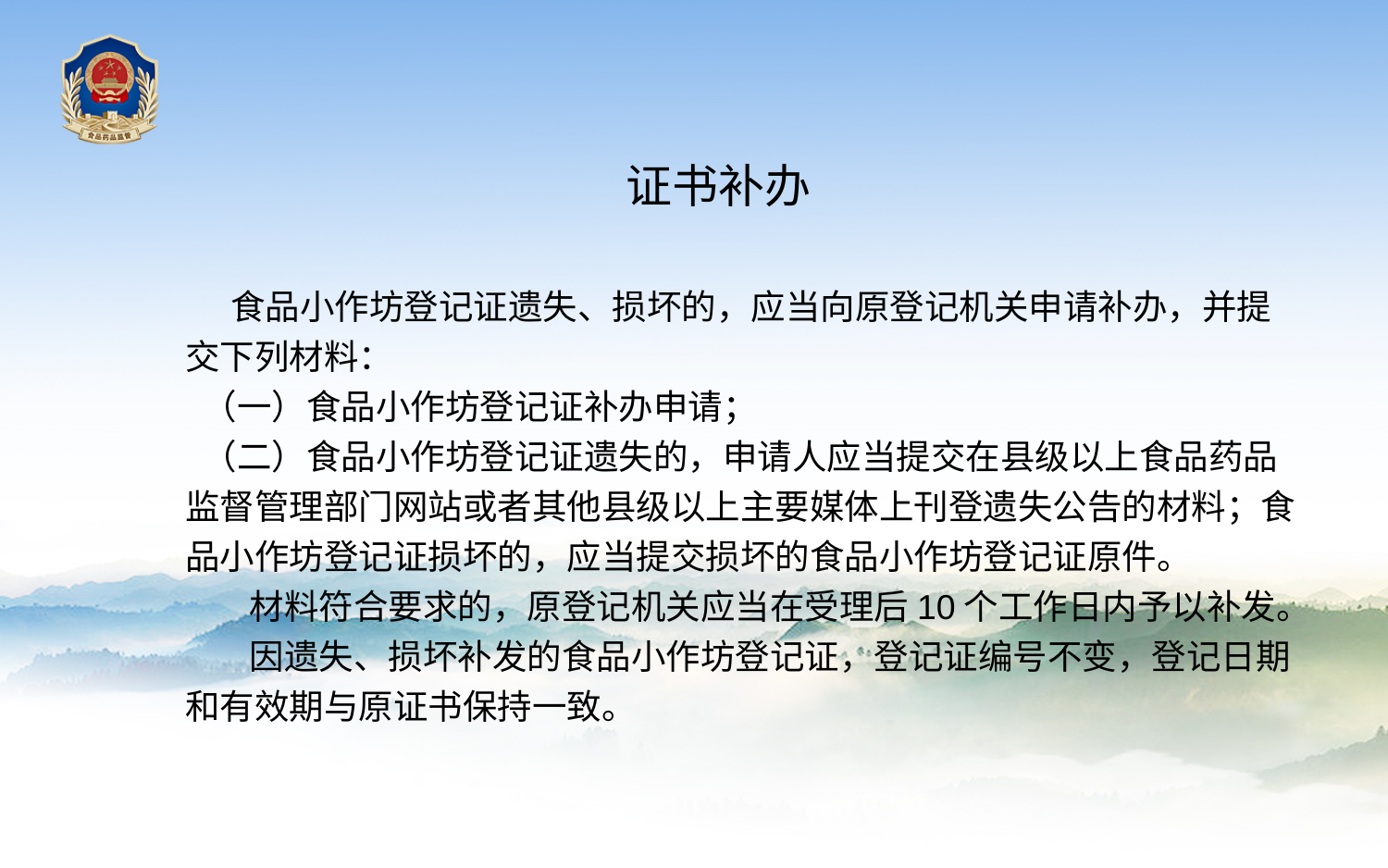

证书补办

             食品小作坊登记证遗失、损坏的，应当向原登记机关申请补办，并提交下列材料：
　　（一）食品小作坊登记证补办申请；
　　（二）食品小作坊登记证遗失的，申请人应当提交在县级以上食品药品监督管理部门网站或者其他县级以上主要媒体上刊登遗失公告的材料；食品小作坊登记证损坏的，应当提交损坏的食品小作坊登记证原件。
　　      材料符合要求的，原登记机关应当在受理后10个工作日内予以补发。
　　      因遗失、损坏补发的食品小作坊登记证，登记证编号不变，登记日期和有效期与原证书保持一致。